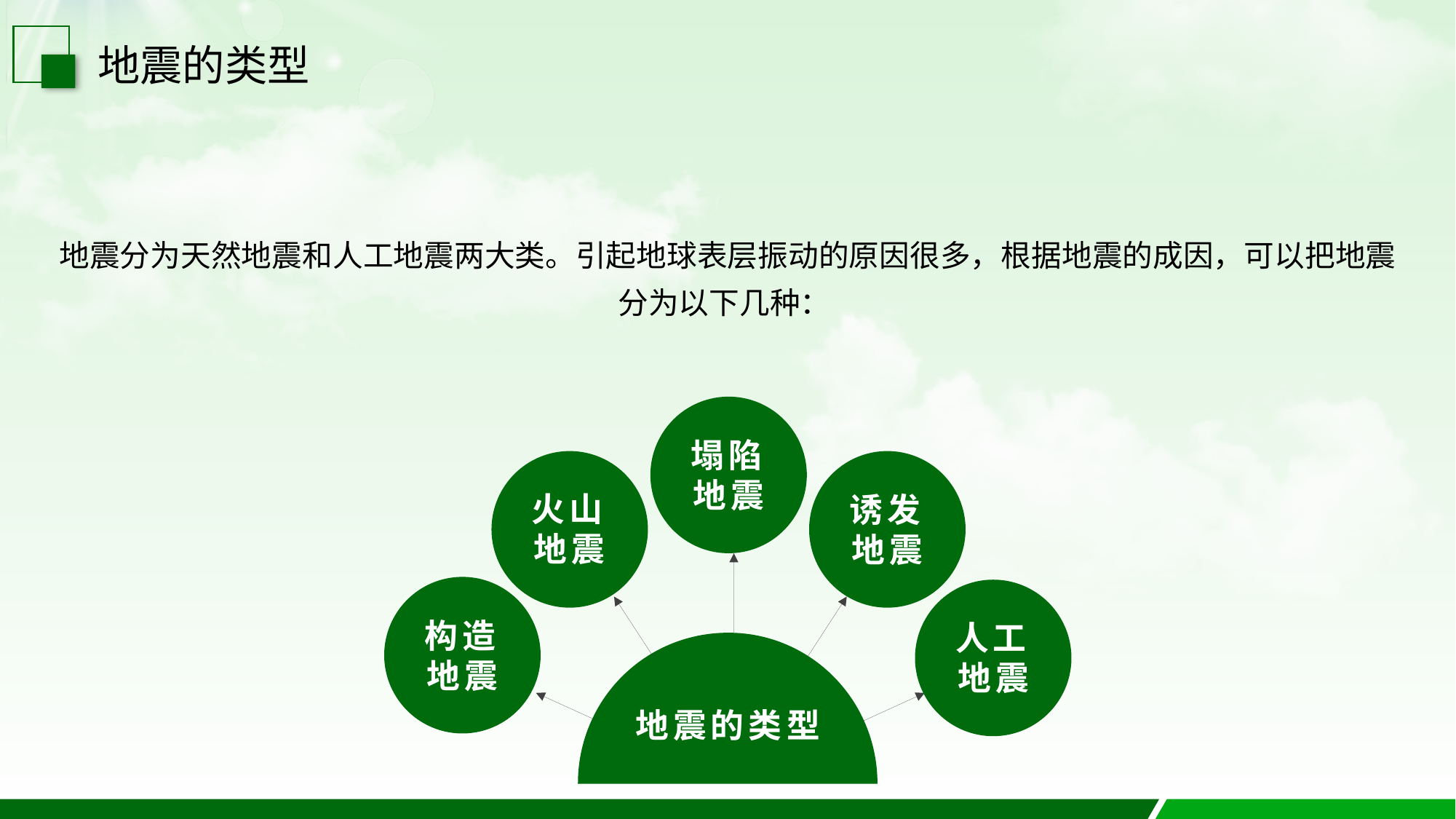

地震的类型
地震分为天然地震和人工地震两大类。引起地球表层振动的原因很多，根据地震的成因，可以把地震分为以下几种：

塌陷地震

火山地震

诱发地震

构造地震

人工地震

地震的类型